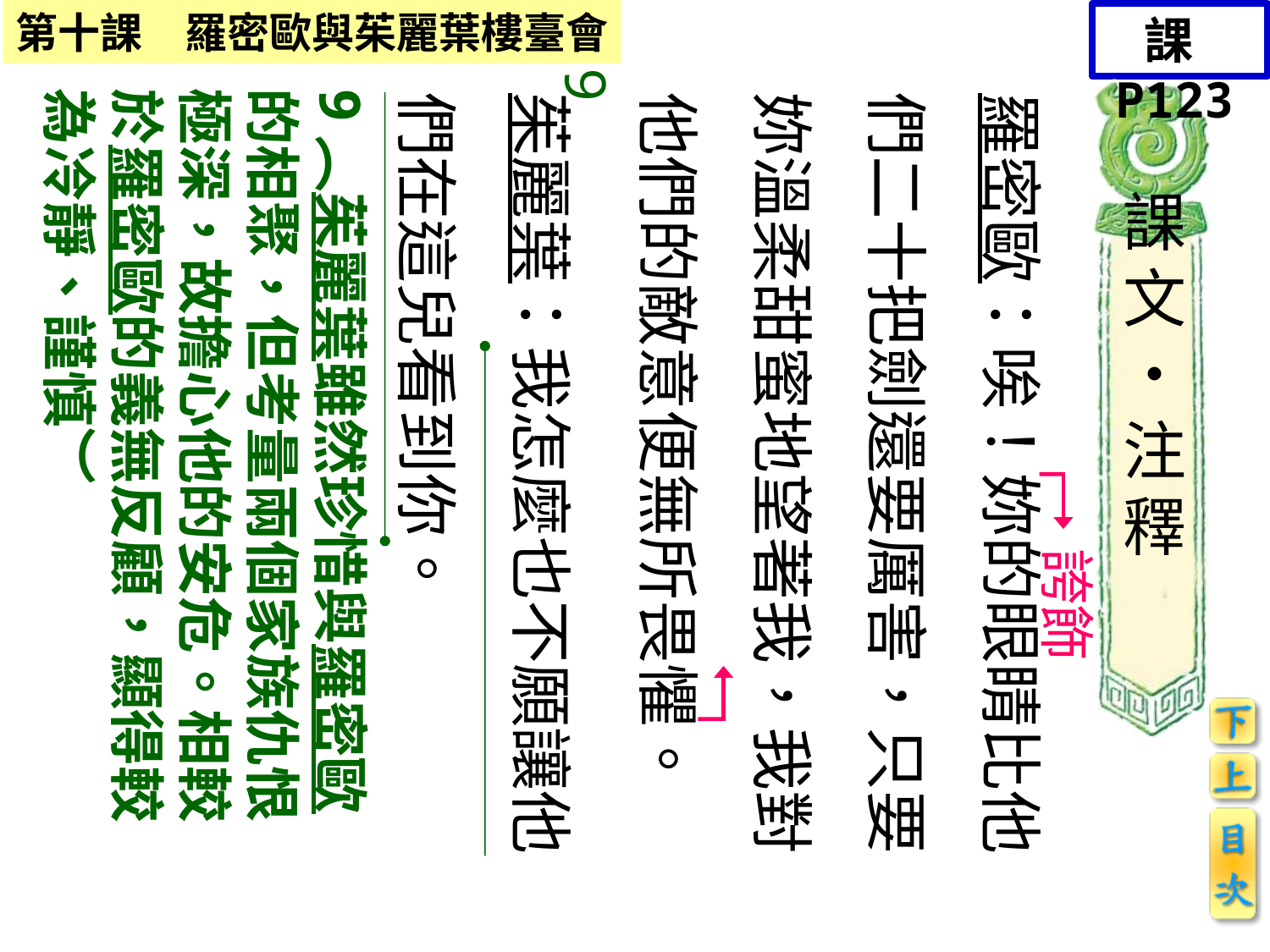

課P123
9
9︵茱麗葉雖然珍惜與羅密歐的相聚，但考量兩個家族仇恨極深，故擔心他的安危。相較於羅密歐的義無反顧，顯得較為冷靜、謹慎︶
羅密歐：唉！妳的眼睛比他們二十把劍還要厲害，只要妳溫柔甜蜜地望著我，我對他們的敵意便無所畏懼。
茱麗葉：我怎麼也不願讓他們在這兒看到你。

課文‧注釋

誇飾